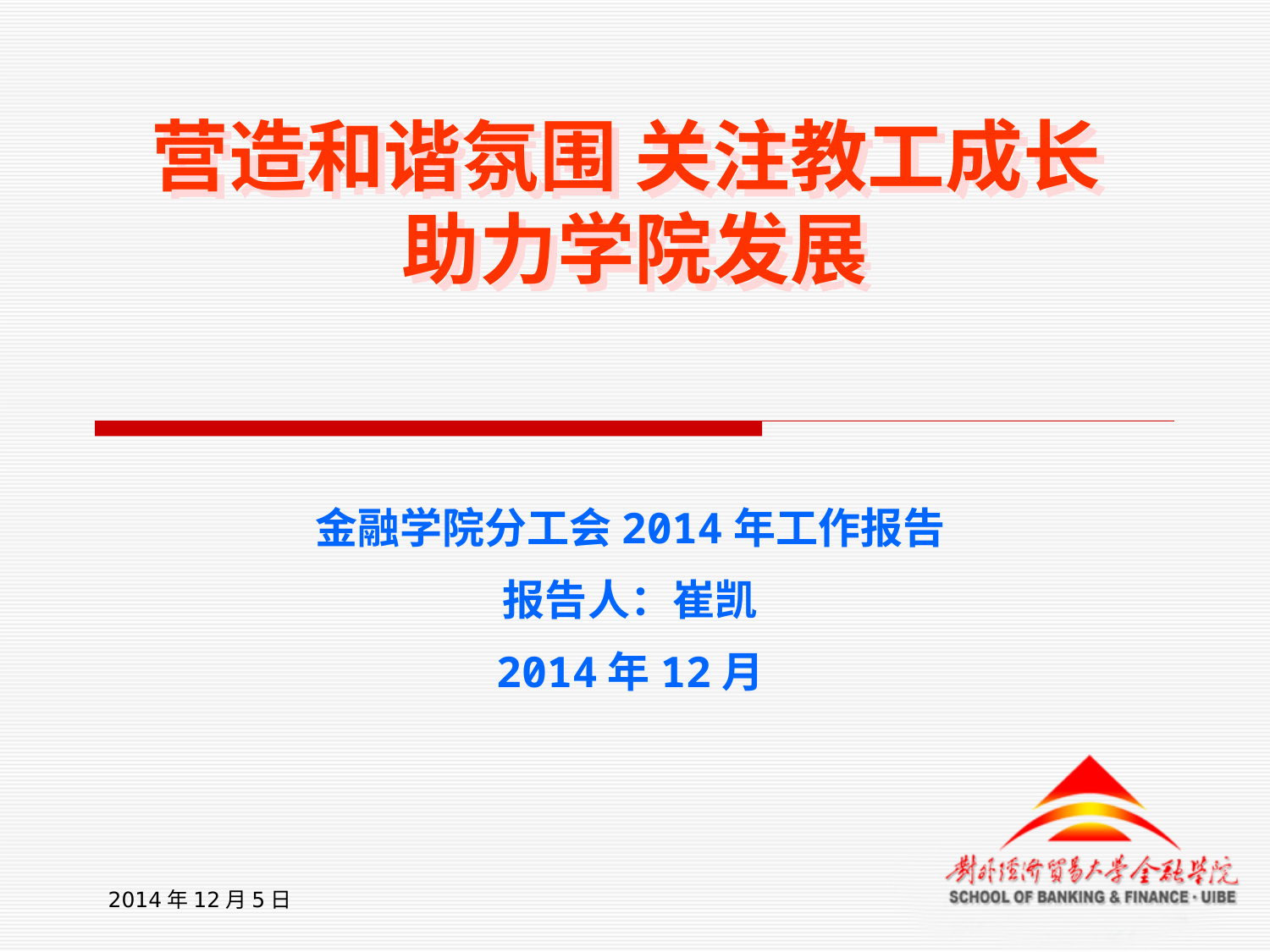

# 营造和谐氛围 关注教工成长 助力学院发展

金融学院分工会2014年工作报告
报告人：崔凯
2014年12月
2014年12月5日